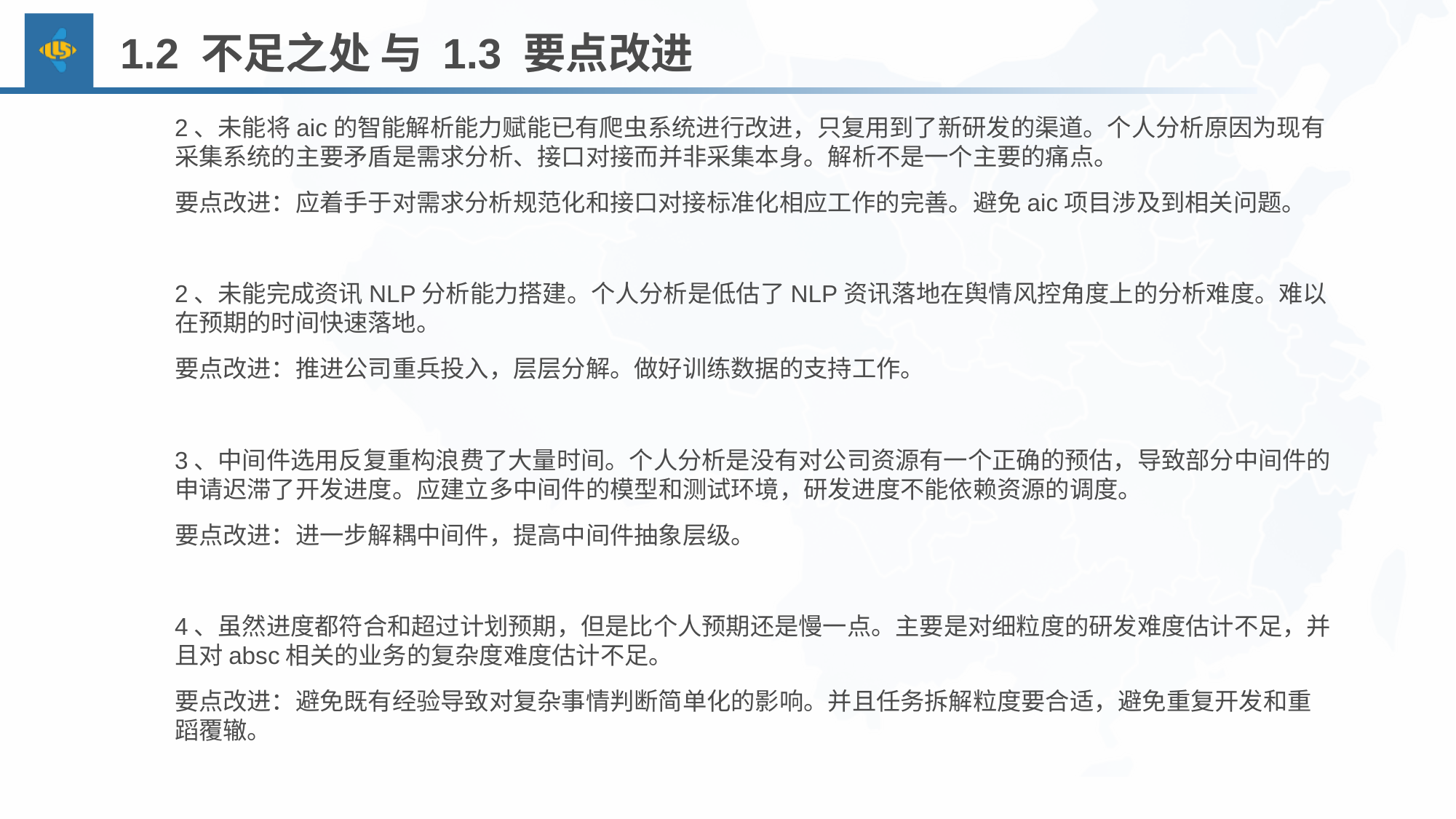

# 1.2 不足之处 与 1.3 要点改进
2、未能将aic的智能解析能力赋能已有爬虫系统进行改进，只复用到了新研发的渠道。个人分析原因为现有采集系统的主要矛盾是需求分析、接口对接而并非采集本身。解析不是一个主要的痛点。
要点改进：应着手于对需求分析规范化和接口对接标准化相应工作的完善。避免aic项目涉及到相关问题。

2、未能完成资讯NLP分析能力搭建。个人分析是低估了NLP资讯落地在舆情风控角度上的分析难度。难以在预期的时间快速落地。
要点改进：推进公司重兵投入，层层分解。做好训练数据的支持工作。

3、中间件选用反复重构浪费了大量时间。个人分析是没有对公司资源有一个正确的预估，导致部分中间件的申请迟滞了开发进度。应建立多中间件的模型和测试环境，研发进度不能依赖资源的调度。
要点改进：进一步解耦中间件，提高中间件抽象层级。

4、虽然进度都符合和超过计划预期，但是比个人预期还是慢一点。主要是对细粒度的研发难度估计不足，并且对absc相关的业务的复杂度难度估计不足。
要点改进：避免既有经验导致对复杂事情判断简单化的影响。并且任务拆解粒度要合适，避免重复开发和重蹈覆辙。